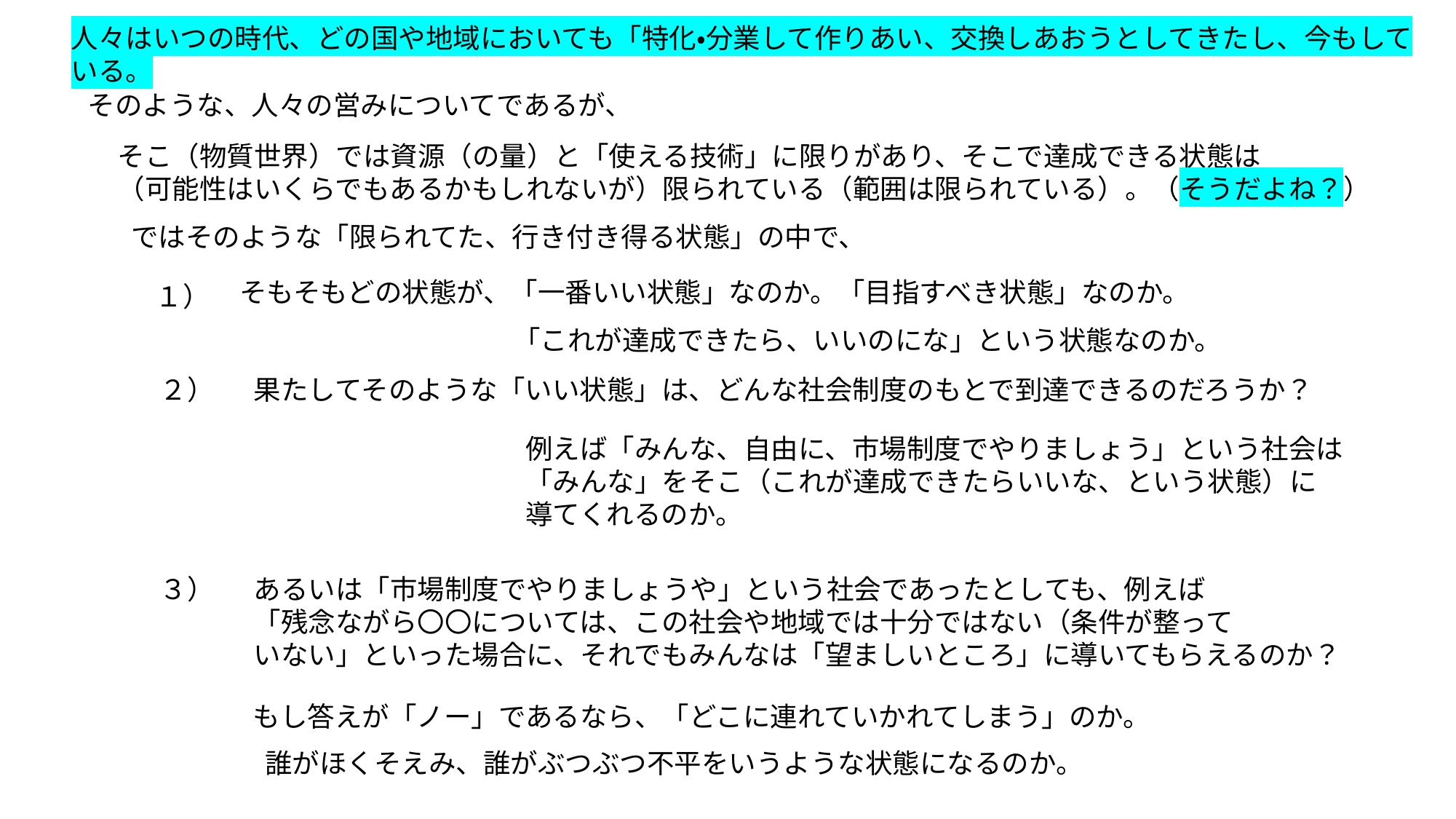

人々はいつの時代、どの国や地域においても「特化・分業して作りあい、交換しあおうとしてきたし、今もして
いる。
そのような、人々の営みについてであるが、
そこ（物質世界）では資源（の量）と「使える技術」に限りがあり、そこで達成できる状態は
（可能性はいくらでもあるかもしれないが）限られている（範囲は限られている）。（そうだよね？）
ではそのような「限られてた、行き付き得る状態」の中で、
そもそもどの状態が、「一番いい状態」なのか。「目指すべき状態」なのか。
１）
「これが達成できたら、いいのにな」という状態なのか。
２）
果たしてそのような「いい状態」は、どんな社会制度のもとで到達できるのだろうか？
例えば「みんな、自由に、市場制度でやりましょう」という社会は
「みんな」をそこ（これが達成できたらいいな、という状態）に
導てくれるのか。
３）
あるいは「市場制度でやりましょうや」という社会であったとしても、例えば
「残念ながら〇〇については、この社会や地域では十分ではない（条件が整って
いない」といった場合に、それでもみんなは「望ましいところ」に導いてもらえるのか？
もし答えが「ノー」であるなら、「どこに連れていかれてしまう」のか。
誰がほくそえみ、誰がぶつぶつ不平をいうような状態になるのか。